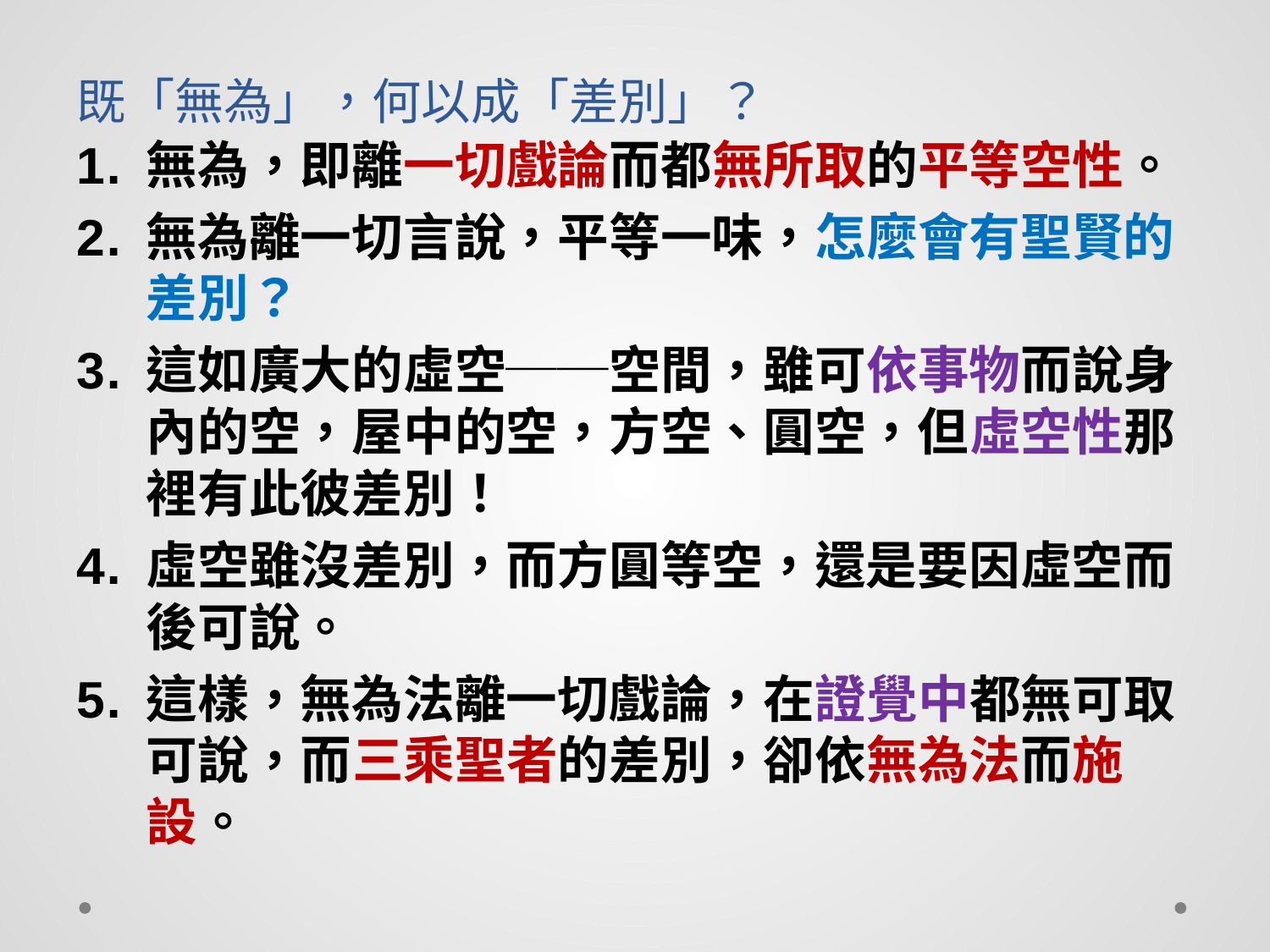

# 既「無為」，何以成「差別」？
無為，即離一切戲論而都無所取的平等空性。
無為離一切言說，平等一味，怎麼會有聖賢的差別？
這如廣大的虛空──空間，雖可依事物而說身內的空，屋中的空，方空、圓空，但虛空性那裡有此彼差別！
虛空雖沒差別，而方圓等空，還是要因虛空而後可說。
這樣，無為法離一切戲論，在證覺中都無可取可說，而三乘聖者的差別，卻依無為法而施設。